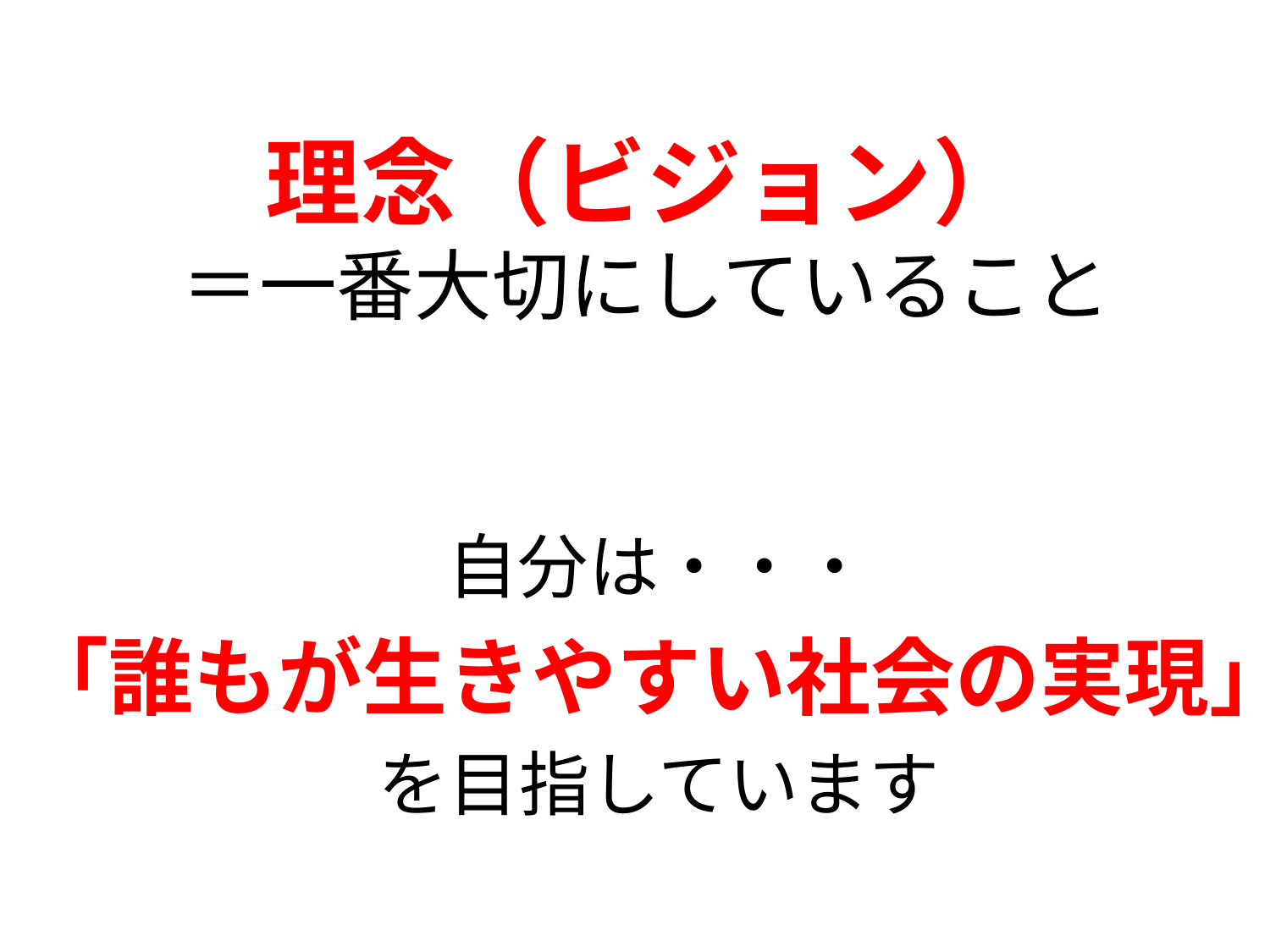

# 理念（ビジョン） ＝一番大切にしていること
自分は・・・
「誰もが生きやすい社会の実現」
を目指しています